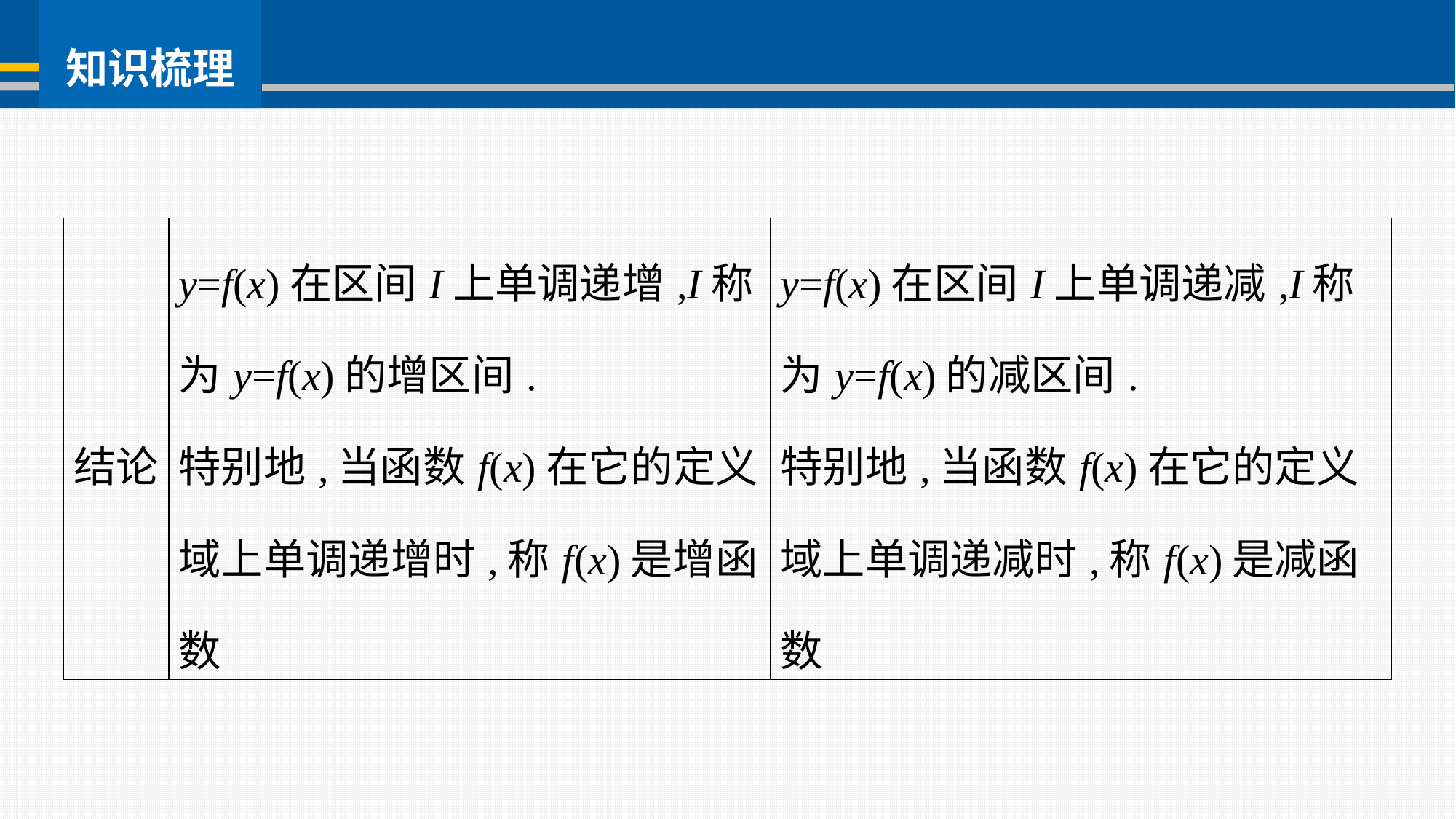

| 结论 | y=f(x)在区间I上单调递增,I称为y=f(x)的增区间. 特别地,当函数f(x)在它的定义域上单调递增时,称f(x)是增函数 | y=f(x)在区间I上单调递减,I称为y=f(x)的减区间. 特别地,当函数f(x)在它的定义域上单调递减时,称f(x)是减函数 |
| --- | --- | --- |